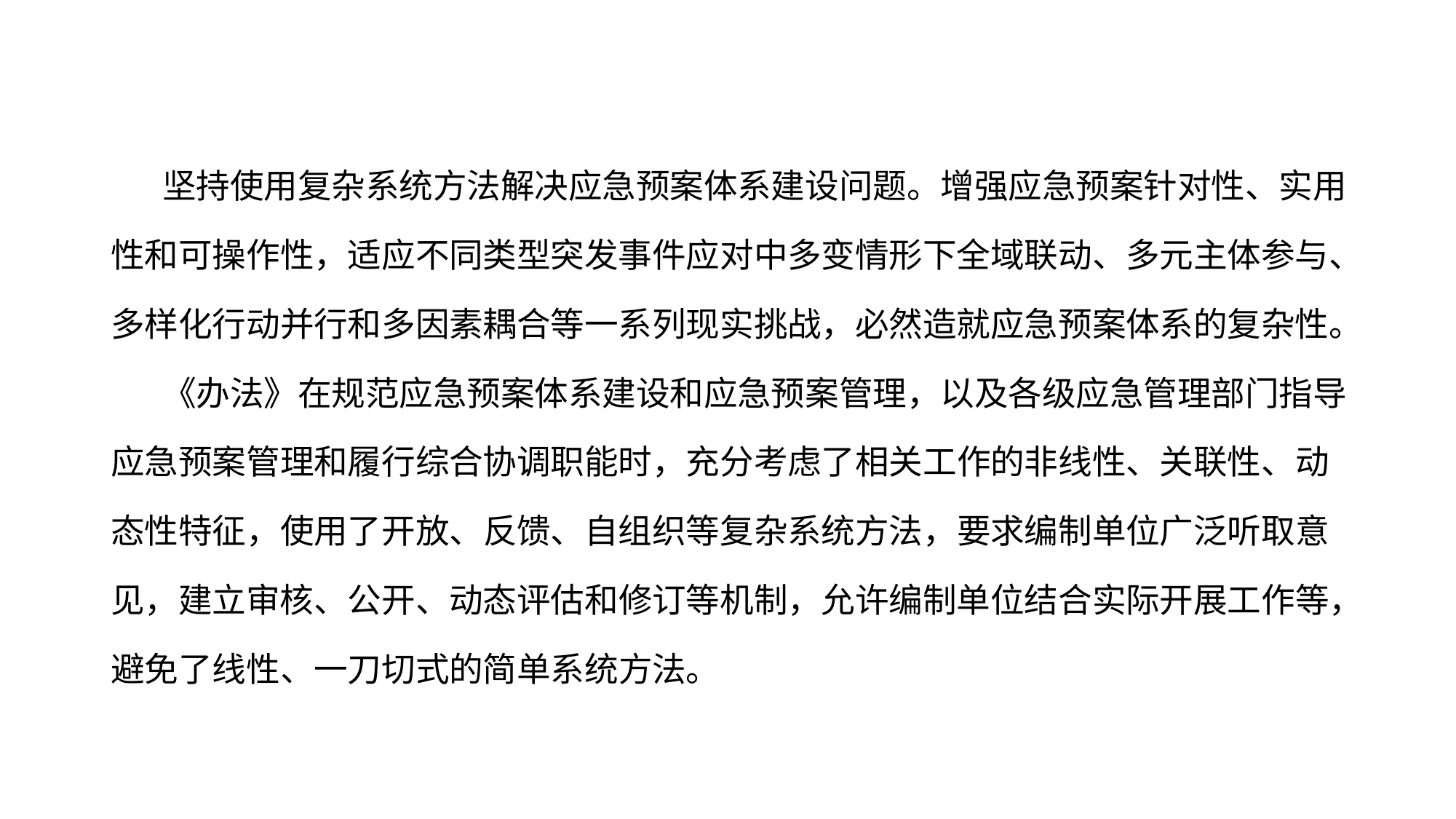

#
坚持使用复杂系统方法解决应急预案体系建设问题。增强应急预案针对性、实用性和可操作性，适应不同类型突发事件应对中多变情形下全域联动、多元主体参与、多样化行动并行和多因素耦合等一系列现实挑战，必然造就应急预案体系的复杂性。
《办法》在规范应急预案体系建设和应急预案管理，以及各级应急管理部门指导应急预案管理和履行综合协调职能时，充分考虑了相关工作的非线性、关联性、动态性特征，使用了开放、反馈、自组织等复杂系统方法，要求编制单位广泛听取意见，建立审核、公开、动态评估和修订等机制，允许编制单位结合实际开展工作等，避免了线性、一刀切式的简单系统方法。